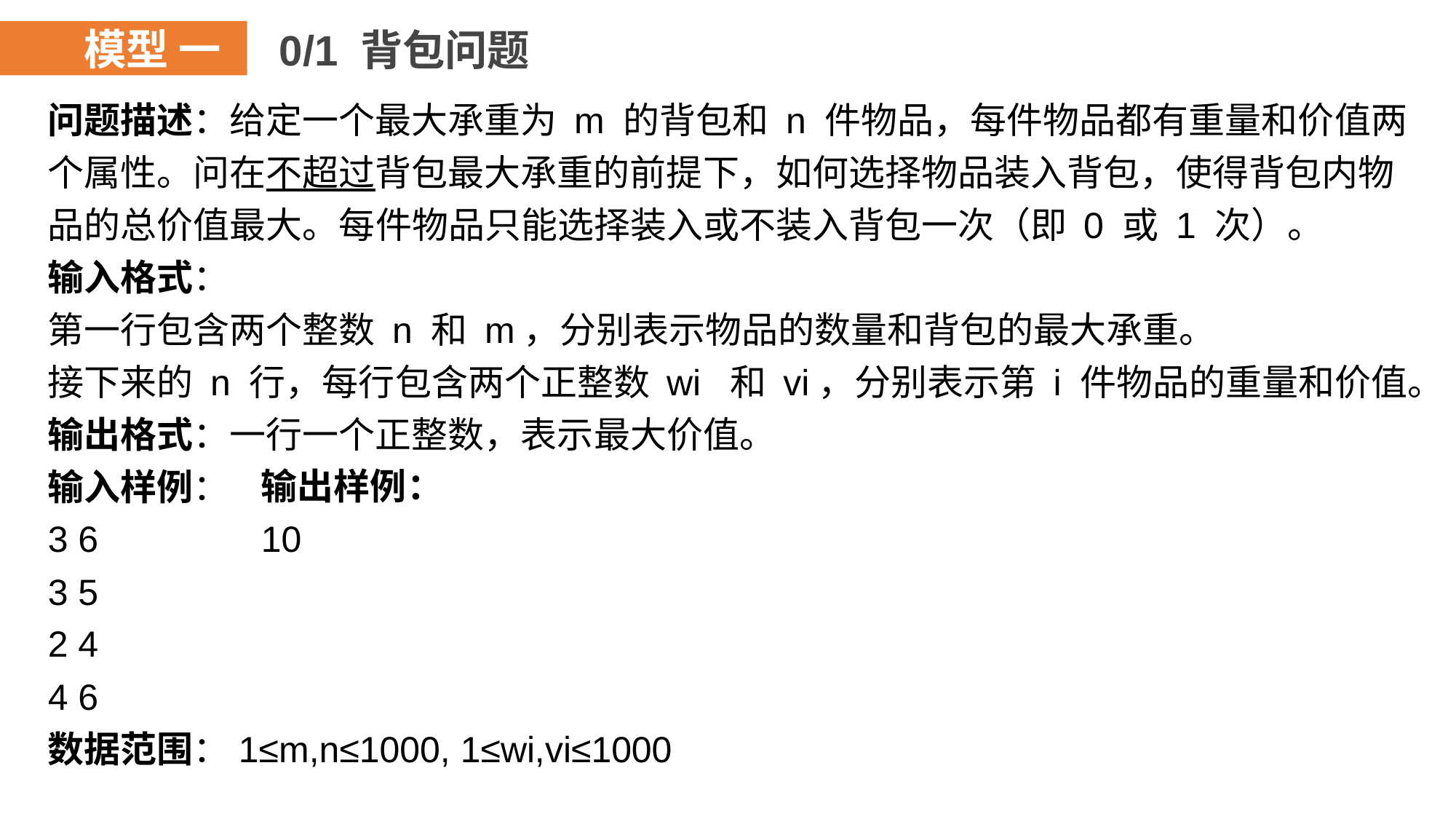

模型 一
0/1 背包问题

问题描述：给定一个最大承重为 m 的背包和 n 件物品，每件物品都有重量和价值两个属性。问在不超过背包最大承重的前提下，如何选择物品装入背包，使得背包内物品的总价值最大。每件物品只能选择装入或不装入背包一次（即 0 或 1 次）。
输入格式：
第一行包含两个整数 n 和 m，分别表示物品的数量和背包的最大承重。
接下来的 n 行，每行包含两个正整数 wi  和 vi，分别表示第 i 件物品的重量和价值。
输出格式：一行一个正整数，表示最大价值。
输入样例：
3 6
3 5
2 4
4 6
数据范围：1≤m,n≤1000, 1≤wi,vi≤1000
输出样例：
10